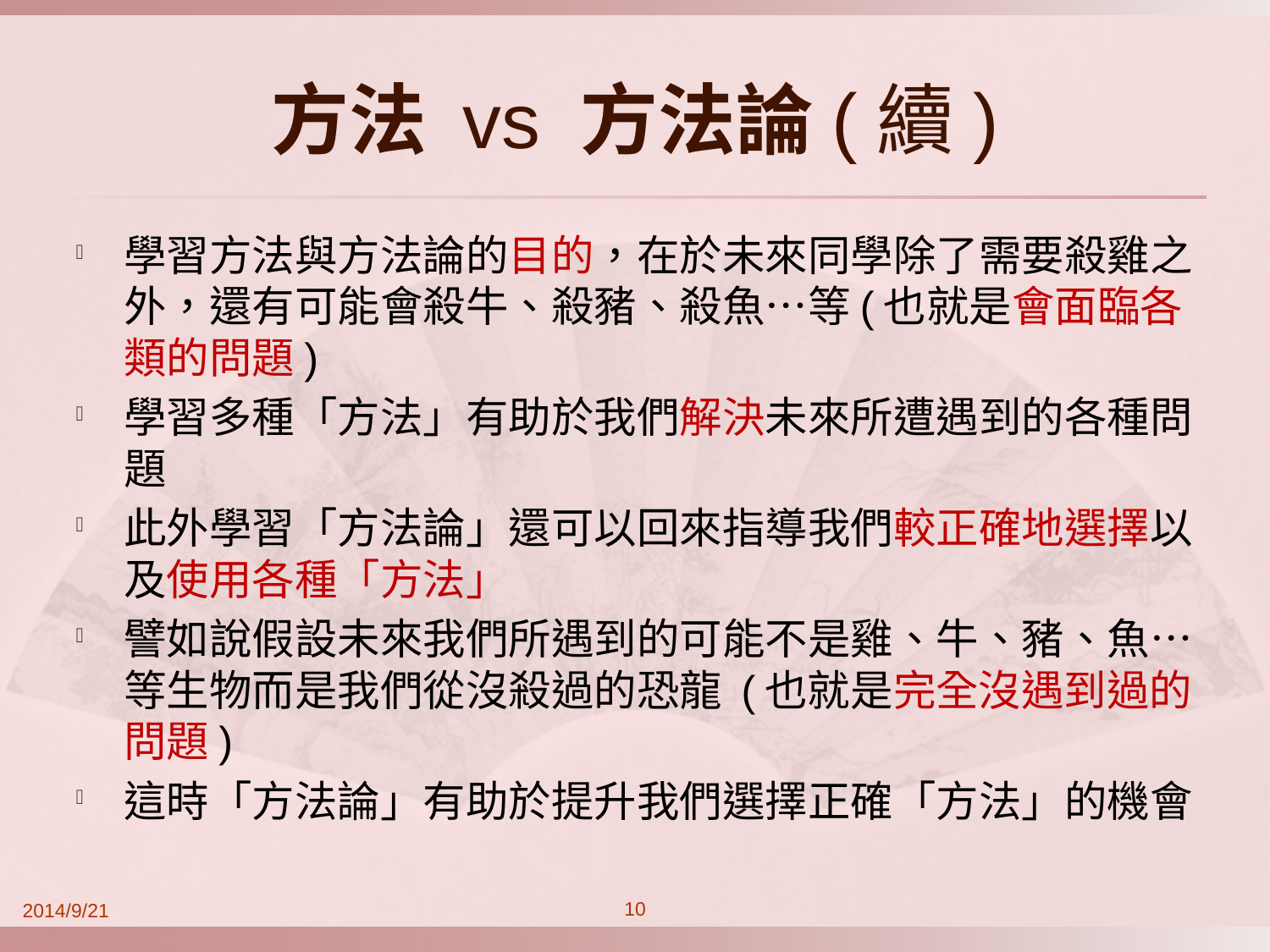

# 方法 vs 方法論(續)
學習方法與方法論的目的，在於未來同學除了需要殺雞之外，還有可能會殺牛、殺豬、殺魚…等(也就是會面臨各類的問題)
學習多種「方法」有助於我們解決未來所遭遇到的各種問題
此外學習「方法論」還可以回來指導我們較正確地選擇以及使用各種「方法」
譬如說假設未來我們所遇到的可能不是雞、牛、豬、魚…等生物而是我們從沒殺過的恐龍 (也就是完全沒遇到過的問題)
這時「方法論」有助於提升我們選擇正確「方法」的機會

2014/9/21
10